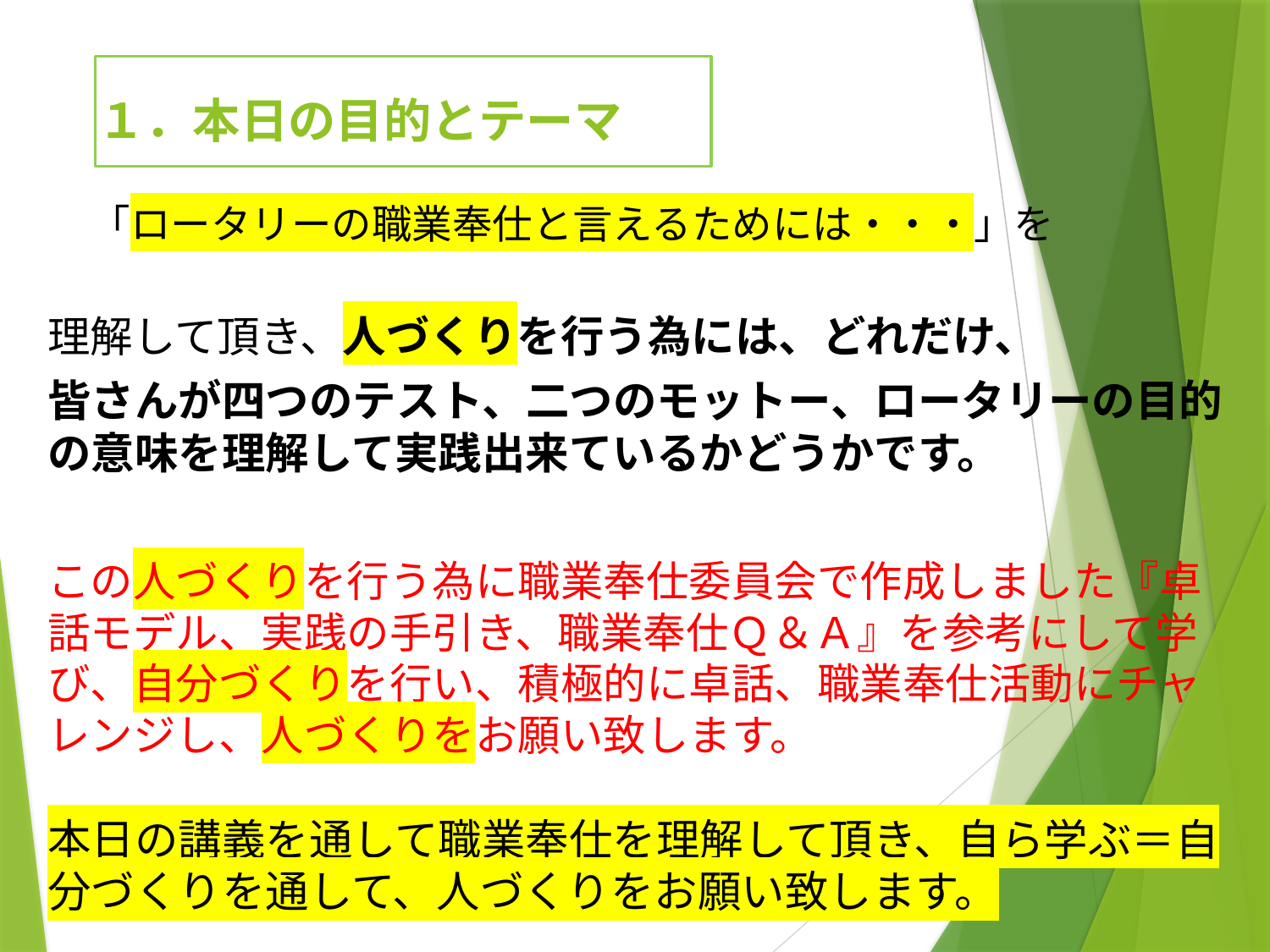

# １．本日の目的とテーマ
　「ロータリーの職業奉仕と言えるためには・・・」を

理解して頂き、人づくりを行う為には、どれだけ、
皆さんが四つのテスト、二つのモットー、ロータリーの目的の意味を理解して実践出来ているかどうかです。

この人づくりを行う為に職業奉仕委員会で作成しました『卓話モデル、実践の手引き、職業奉仕Ｑ＆Ａ』を参考にして学び、自分づくりを行い、積極的に卓話、職業奉仕活動にチャレンジし、人づくりをお願い致します。

本日の講義を通して職業奉仕を理解して頂き、自ら学ぶ＝自分づくりを通して、人づくりをお願い致します。